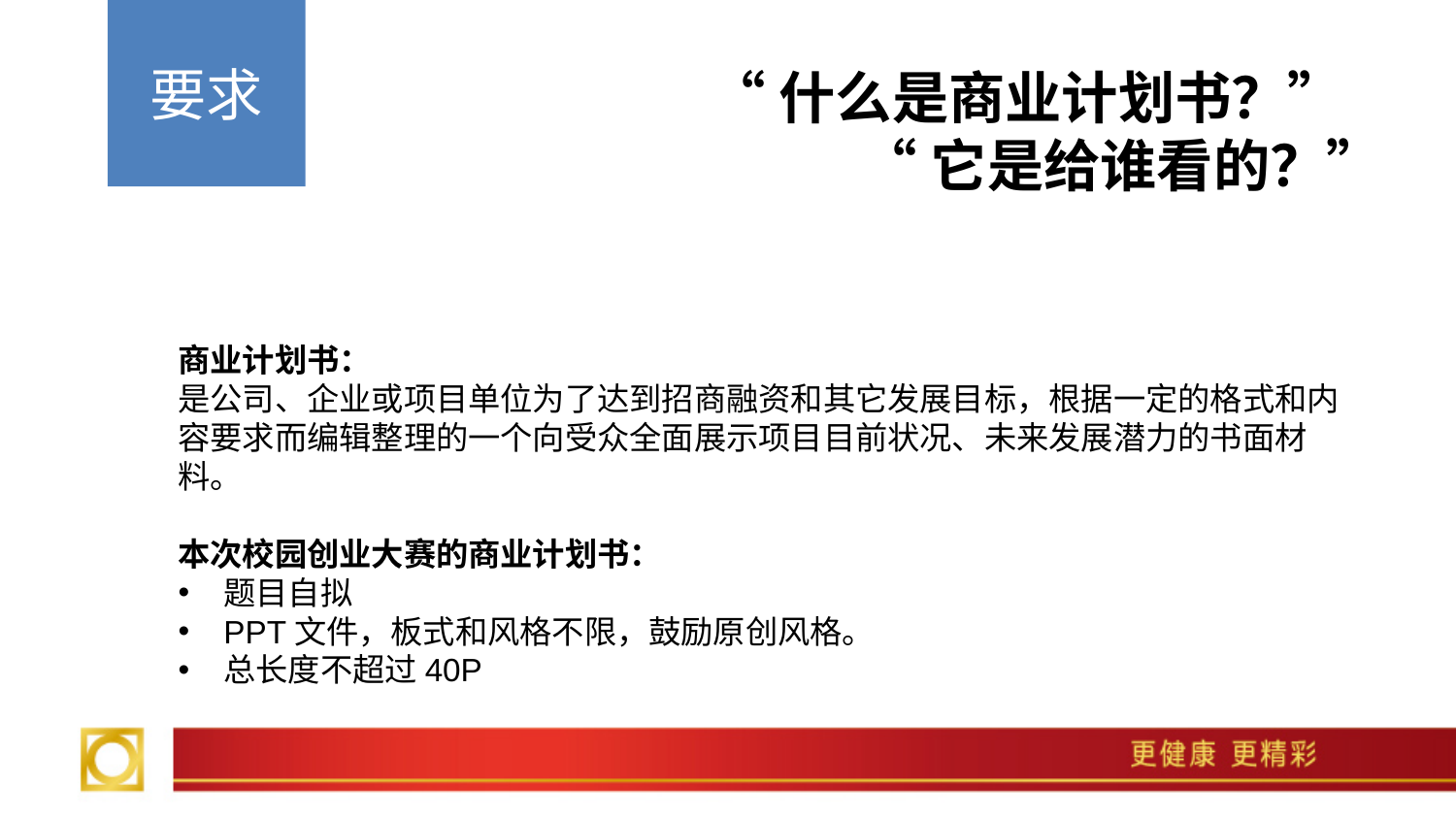

要求
 “什么是商业计划书？”
  “它是给谁看的？”
商业计划书：
是公司、企业或项目单位为了达到招商融资和其它发展目标，根据一定的格式和内容要求而编辑整理的一个向受众全面展示项目目前状况、未来发展潜力的书面材料。

本次校园创业大赛的商业计划书：
题目自拟
PPT文件，板式和风格不限，鼓励原创风格。
总长度不超过40P